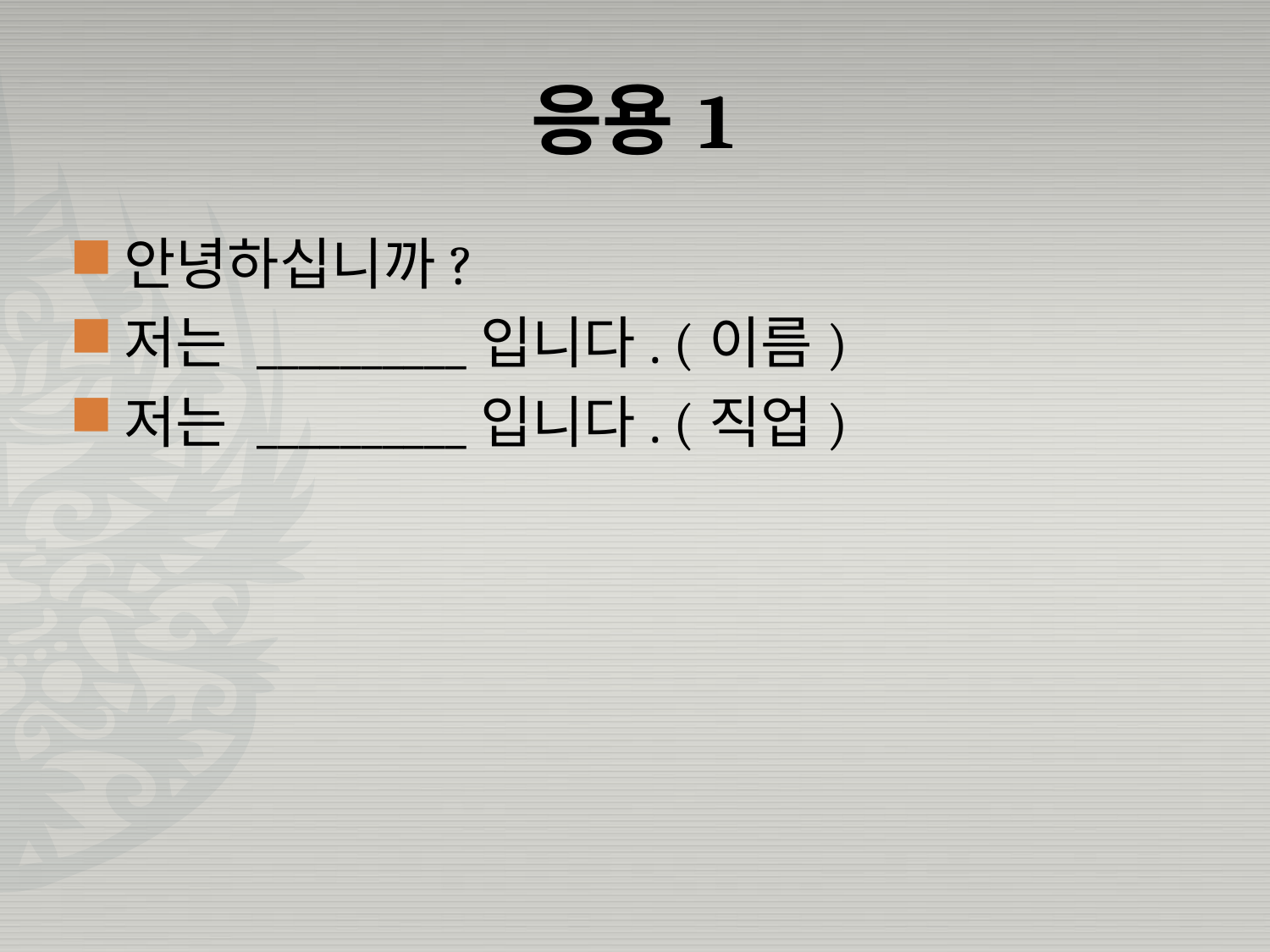

# 응용1
안녕하십니까?
저는 __________입니다. (이름)
저는 __________입니다. (직업)